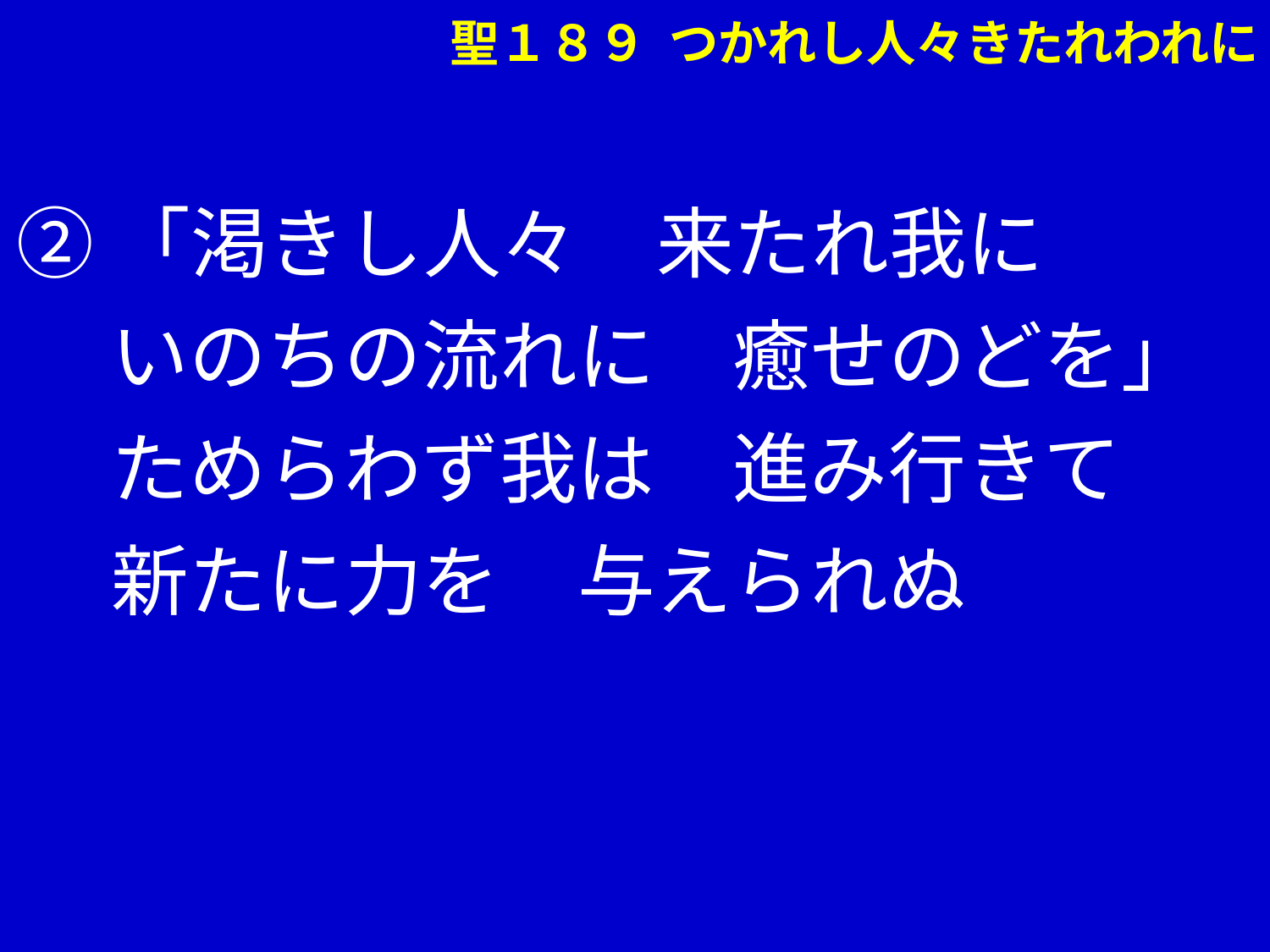

聖１８９  つかれし人々きたれわれに

②「渇きし人々　来たれ我に
　 いのちの流れに　癒せのどを」
　 ためらわず我は　進み行きて
　 新たに力を　与えられぬ